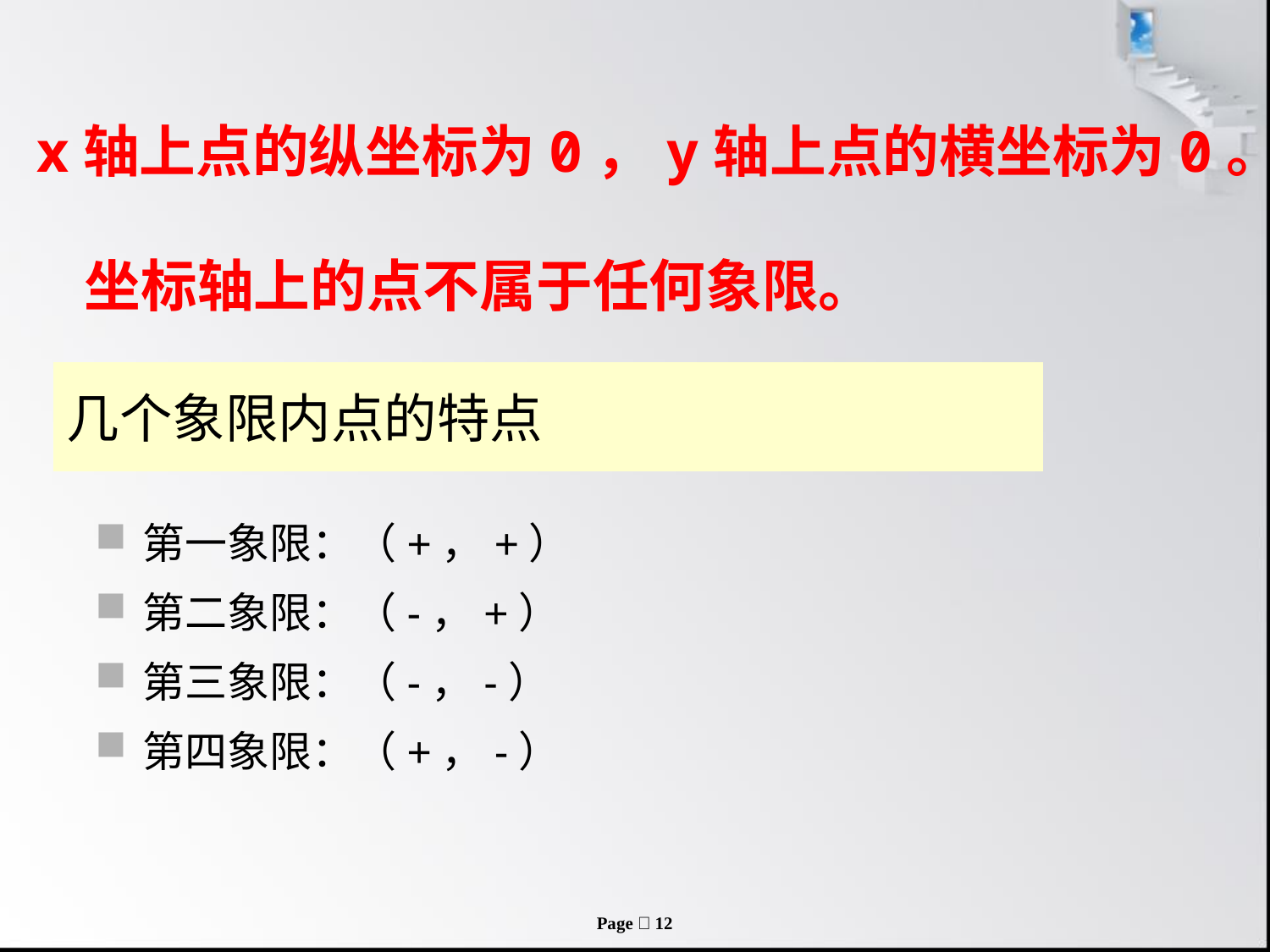

x轴上点的纵坐标为0，y轴上点的横坐标为0。
坐标轴上的点不属于任何象限。
# 几个象限内点的特点
第一象限：（+，+）
第二象限：（-，+）
第三象限：（-，-）
第四象限：（+，-）